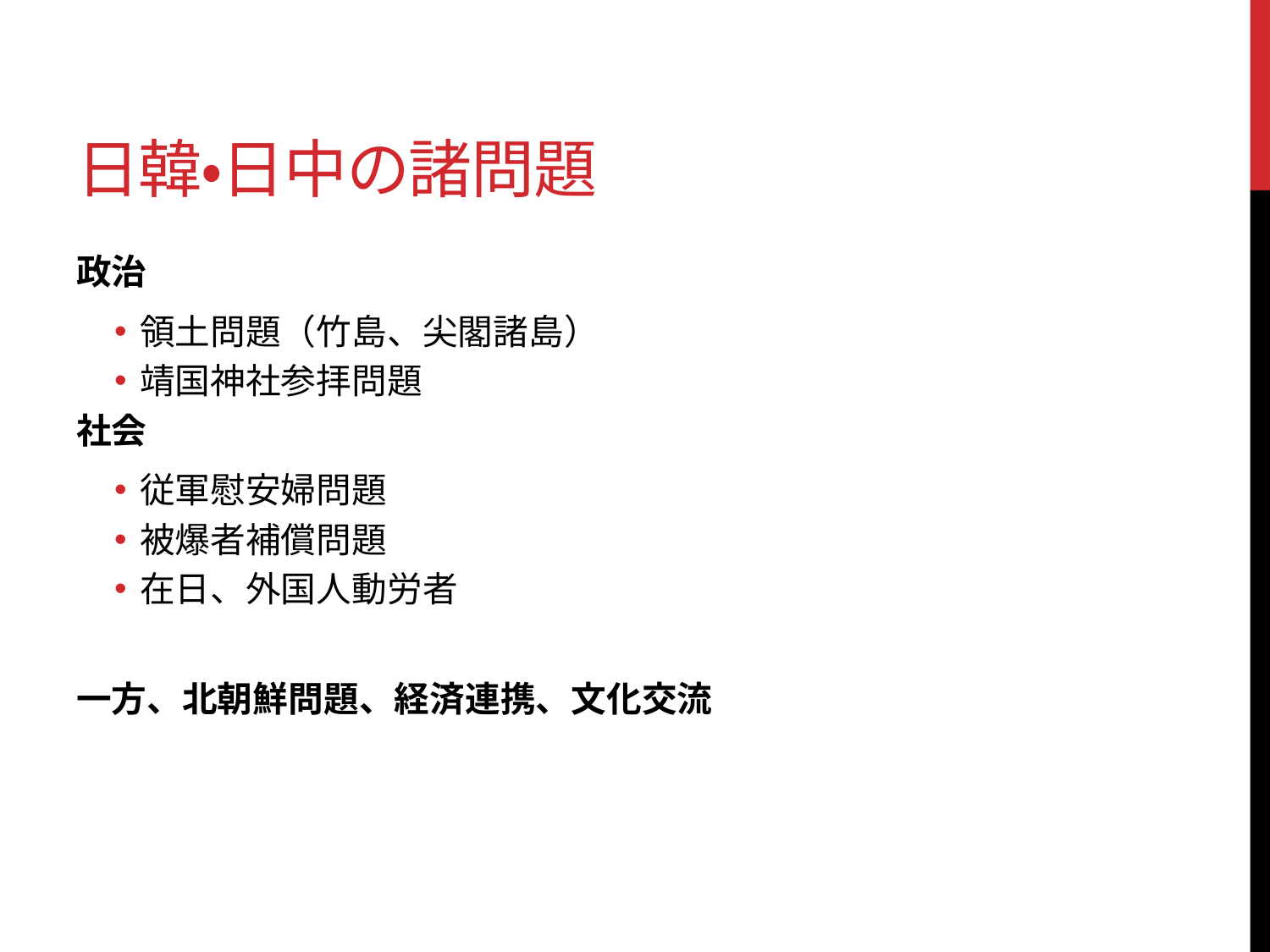

# 日韓・日中の諸問題
政治
領土問題（竹島、尖閣諸島）
靖国神社参拝問題
社会
従軍慰安婦問題
被爆者補償問題
在日、外国人動労者

一方、北朝鮮問題、経済連携、文化交流